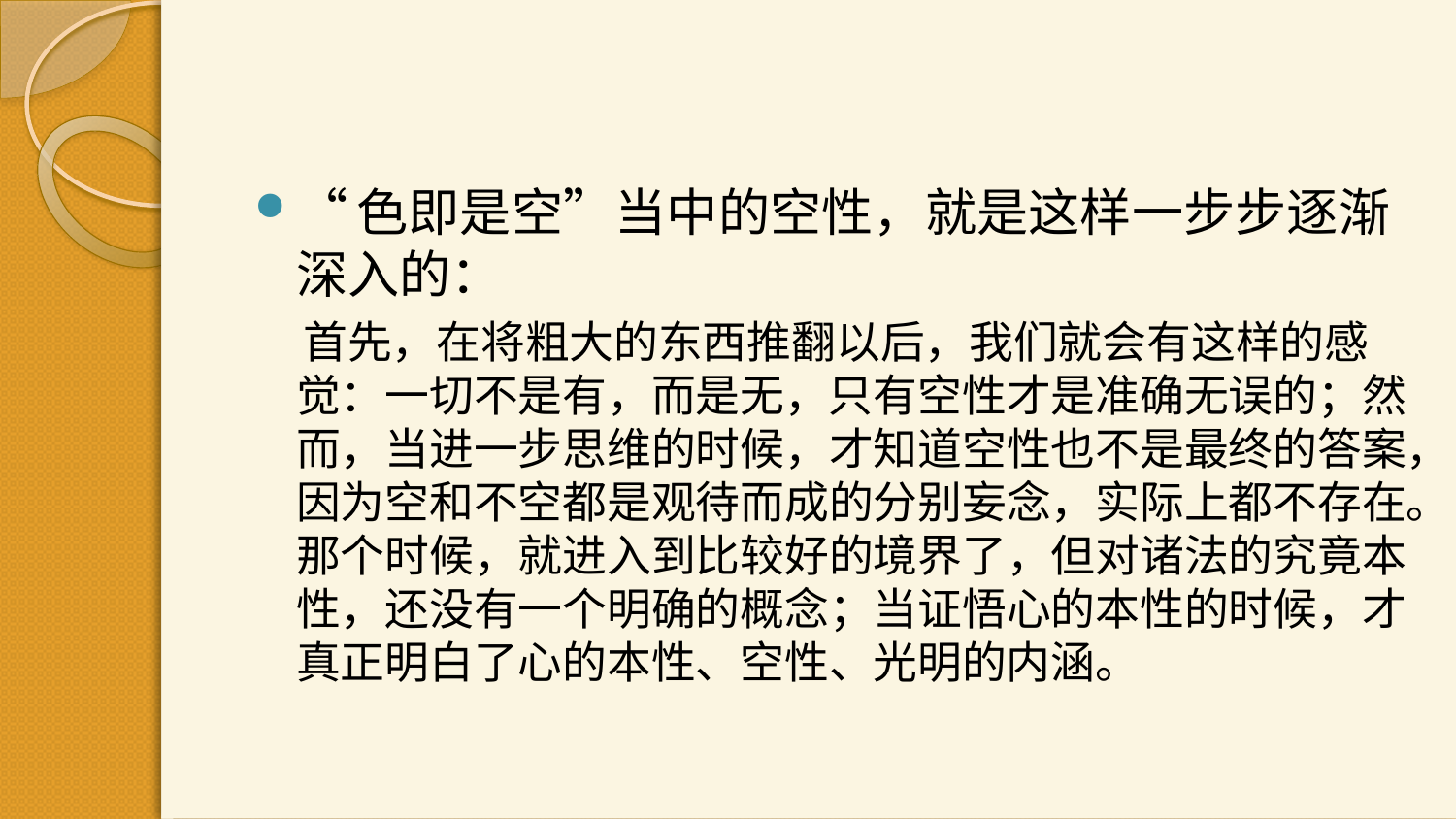

#
“色即是空”当中的空性，就是这样一步步逐渐深入的：
    首先，在将粗大的东西推翻以后，我们就会有这样的感觉：一切不是有，而是无，只有空性才是准确无误的；然而，当进一步思维的时候，才知道空性也不是最终的答案，因为空和不空都是观待而成的分别妄念，实际上都不存在。那个时候，就进入到比较好的境界了，但对诸法的究竟本性，还没有一个明确的概念；当证悟心的本性的时候，才真正明白了心的本性、空性、光明的内涵。